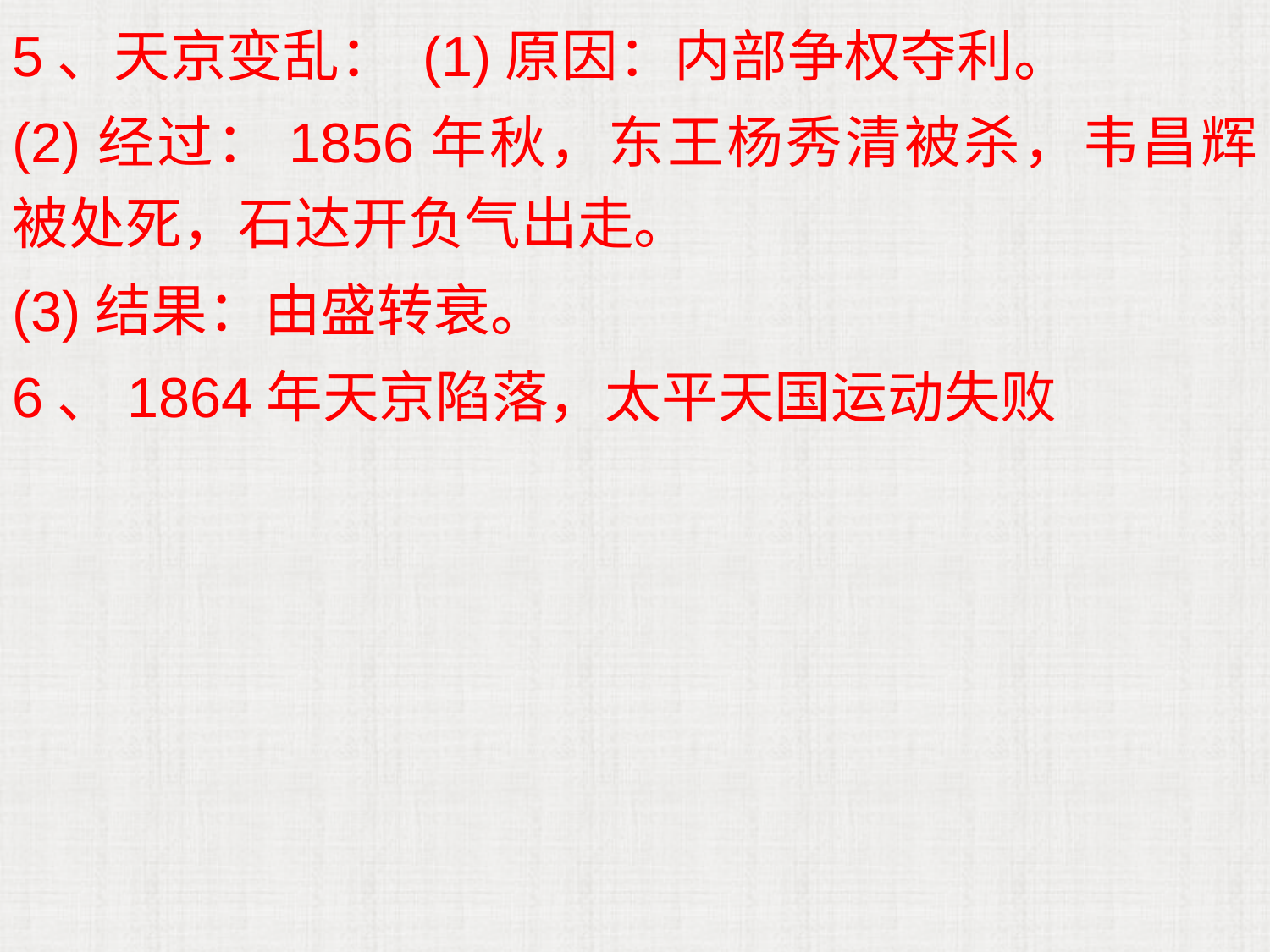

5、天京变乱： (1)原因：内部争权夺利。
(2)经过：1856年秋，东王杨秀清被杀，韦昌辉被处死，石达开负气出走。
(3)结果：由盛转衰。
6、1864年天京陷落，太平天国运动失败